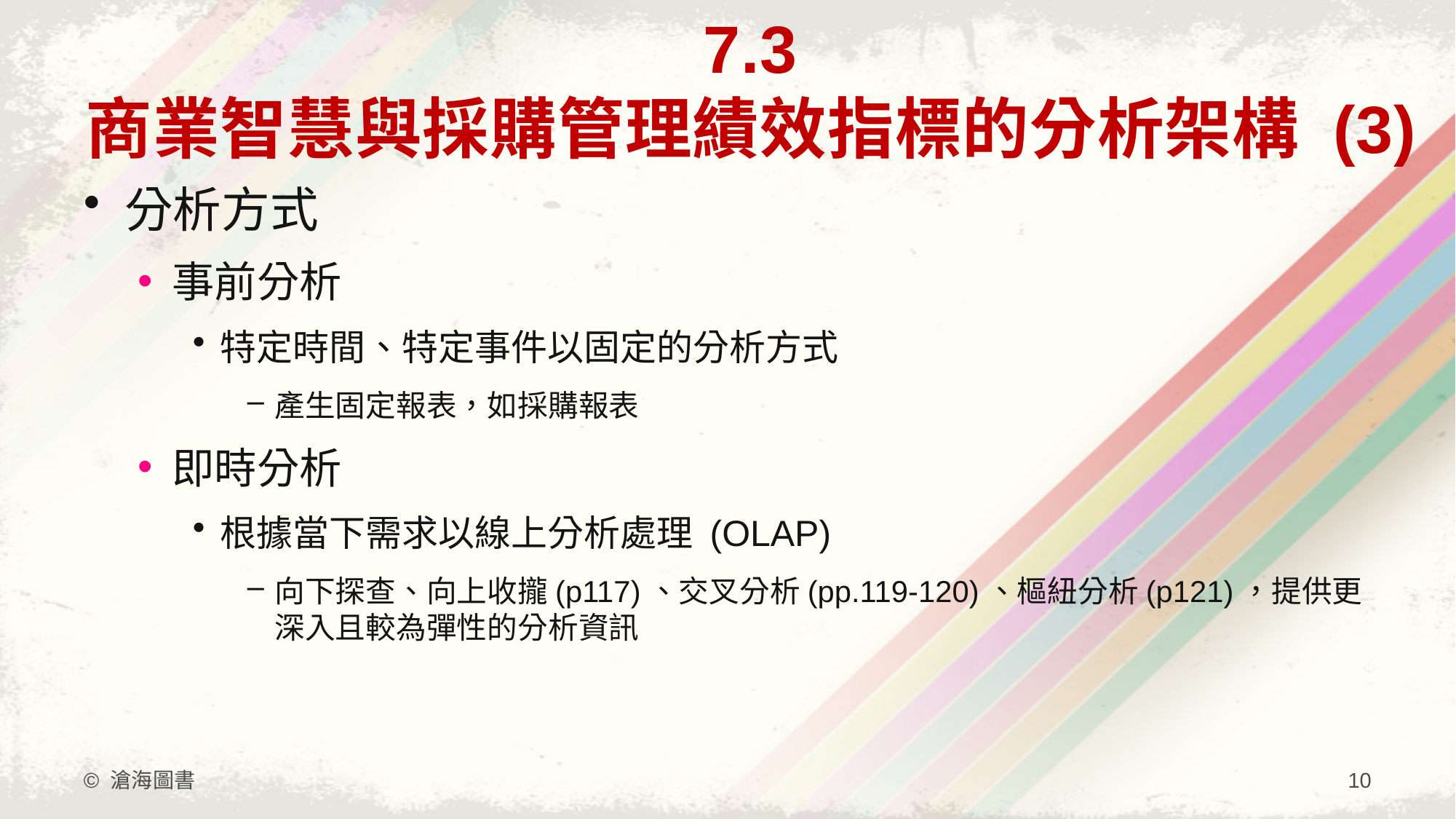

# 7.3 商業智慧與採購管理績效指標的分析架構 (3)
分析方式
事前分析
特定時間、特定事件以固定的分析方式
產生固定報表，如採購報表
即時分析
根據當下需求以線上分析處理 (OLAP)
向下探查、向上收攏(p117)、交叉分析(pp.119-120)、樞紐分析(p121)，提供更深入且較為彈性的分析資訊

© 滄海圖書
10